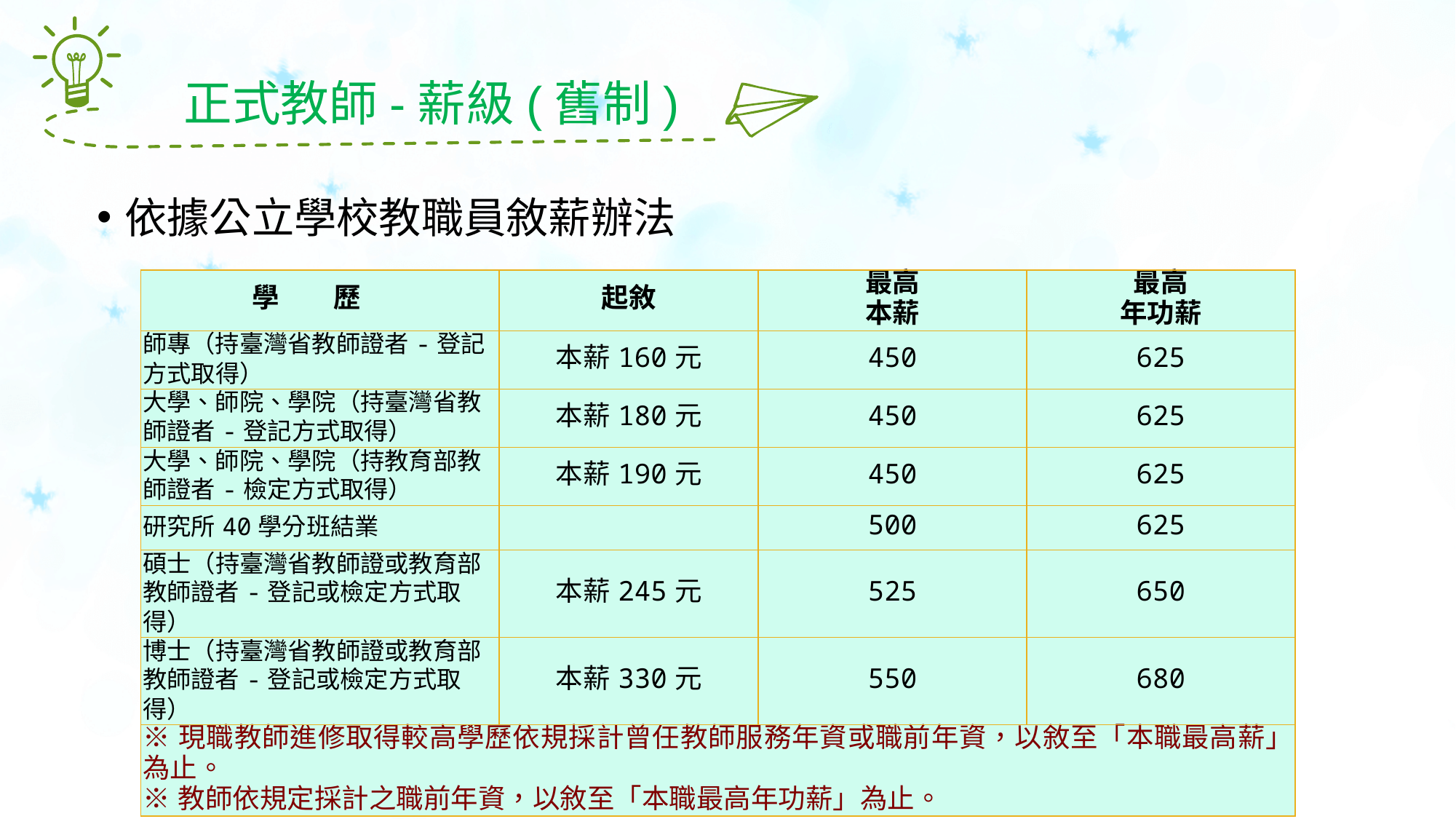

正式教師-薪級(舊制)
依據公立學校教職員敘薪辦法

| 學　　歷 | 起敘 | 最高 本薪 | 最高 年功薪 |
| --- | --- | --- | --- |
| 師專（持臺灣省教師證者-登記方式取得） | 本薪160元 | 450 | 625 |
| 大學、師院、學院（持臺灣省教師證者-登記方式取得） | 本薪180元 | 450 | 625 |
| 大學、師院、學院（持教育部教師證者-檢定方式取得） | 本薪190元 | 450 | 625 |
| 研究所40學分班結業 |  | 500 | 625 |
| 碩士（持臺灣省教師證或教育部教師證者-登記或檢定方式取得） | 本薪245元 | 525 | 650 |
| 博士（持臺灣省教師證或教育部教師證者-登記或檢定方式取得） | 本薪330元 | 550 | 680 |
| ※現職教師進修取得較高學歷依規採計曾任教師服務年資或職前年資，以敘至「本職最高薪」為止。 ※教師依規定採計之職前年資，以敘至「本職最高年功薪」為止。 |  |  |  |